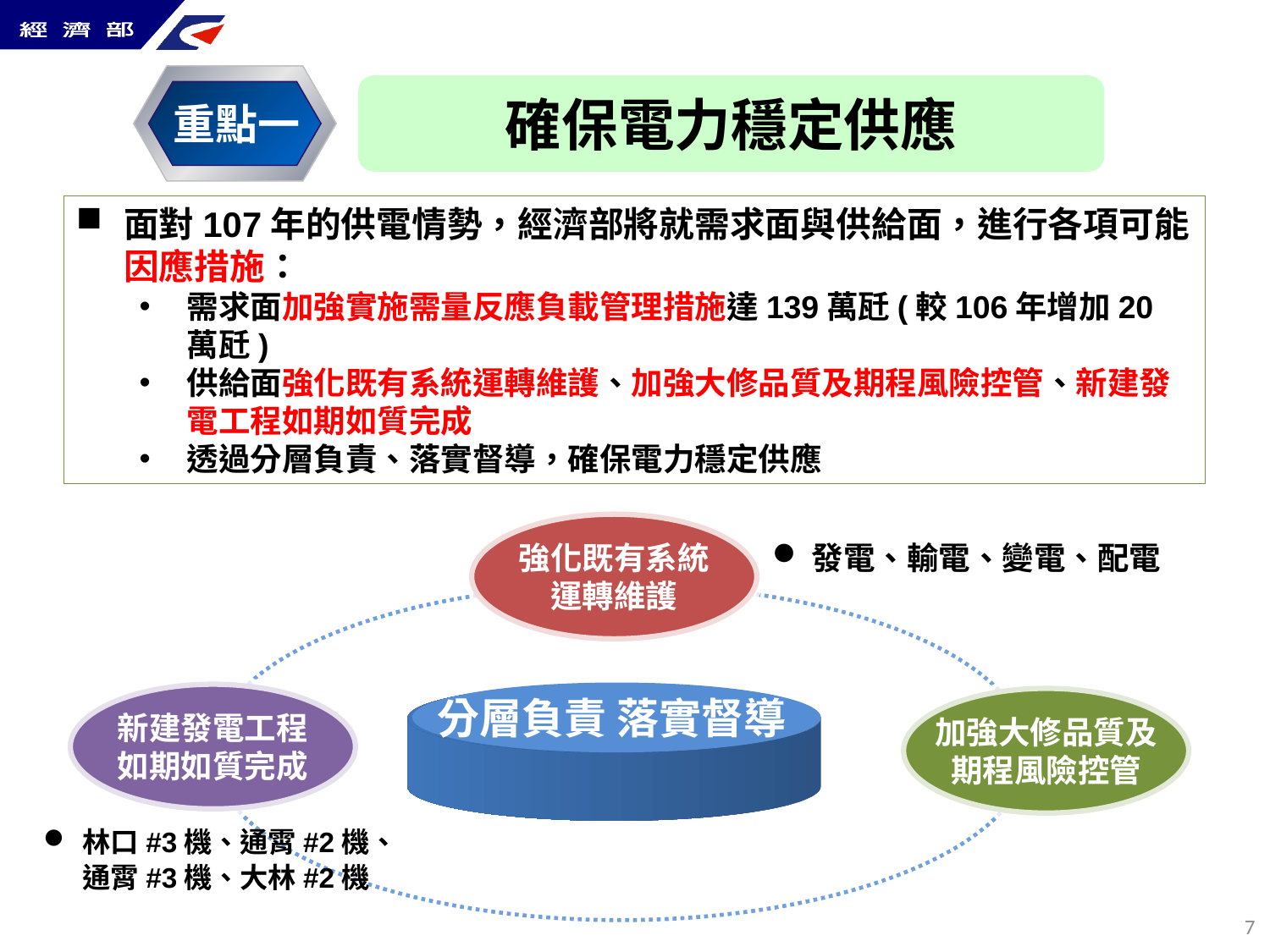

確保電力穩定供應
重點一
面對107年的供電情勢，經濟部將就需求面與供給面，進行各項可能因應措施：
需求面加強實施需量反應負載管理措施達139萬瓩(較106年增加20萬瓩)
供給面強化既有系統運轉維護、加強大修品質及期程風險控管、新建發電工程如期如質完成
透過分層負責、落實督導，確保電力穩定供應
強化既有系統
運轉維護
發電、輸電、變電、配電

新建發電工程
如期如質完成
分層負責 落實督導

加強大修品質及
期程風險控管
林口#3機、通霄#2機、通霄#3機、大林#2機
7